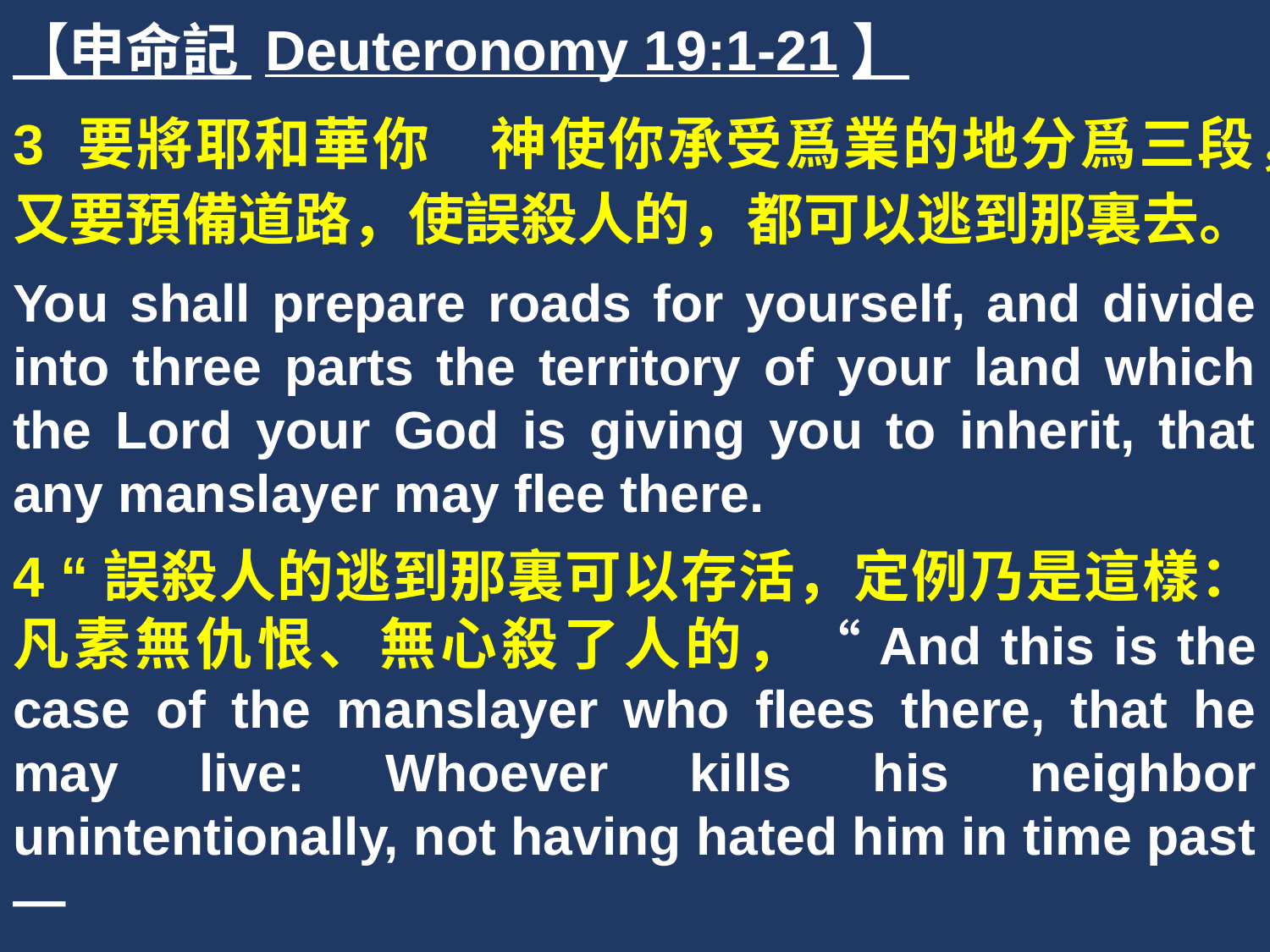

【申命記 Deuteronomy 19:1-21】
3 要將耶和華你　神使你承受爲業的地分爲三段，又要預備道路，使誤殺人的，都可以逃到那裏去。
You shall prepare roads for yourself, and divide into three parts the territory of your land which the Lord your God is giving you to inherit, that any manslayer may flee there.
4 “誤殺人的逃到那裏可以存活，定例乃是這樣：凡素無仇恨、無心殺了人的，“And this is the case of the manslayer who flees there, that he may live: Whoever kills his neighbor unintentionally, not having hated him in time past—